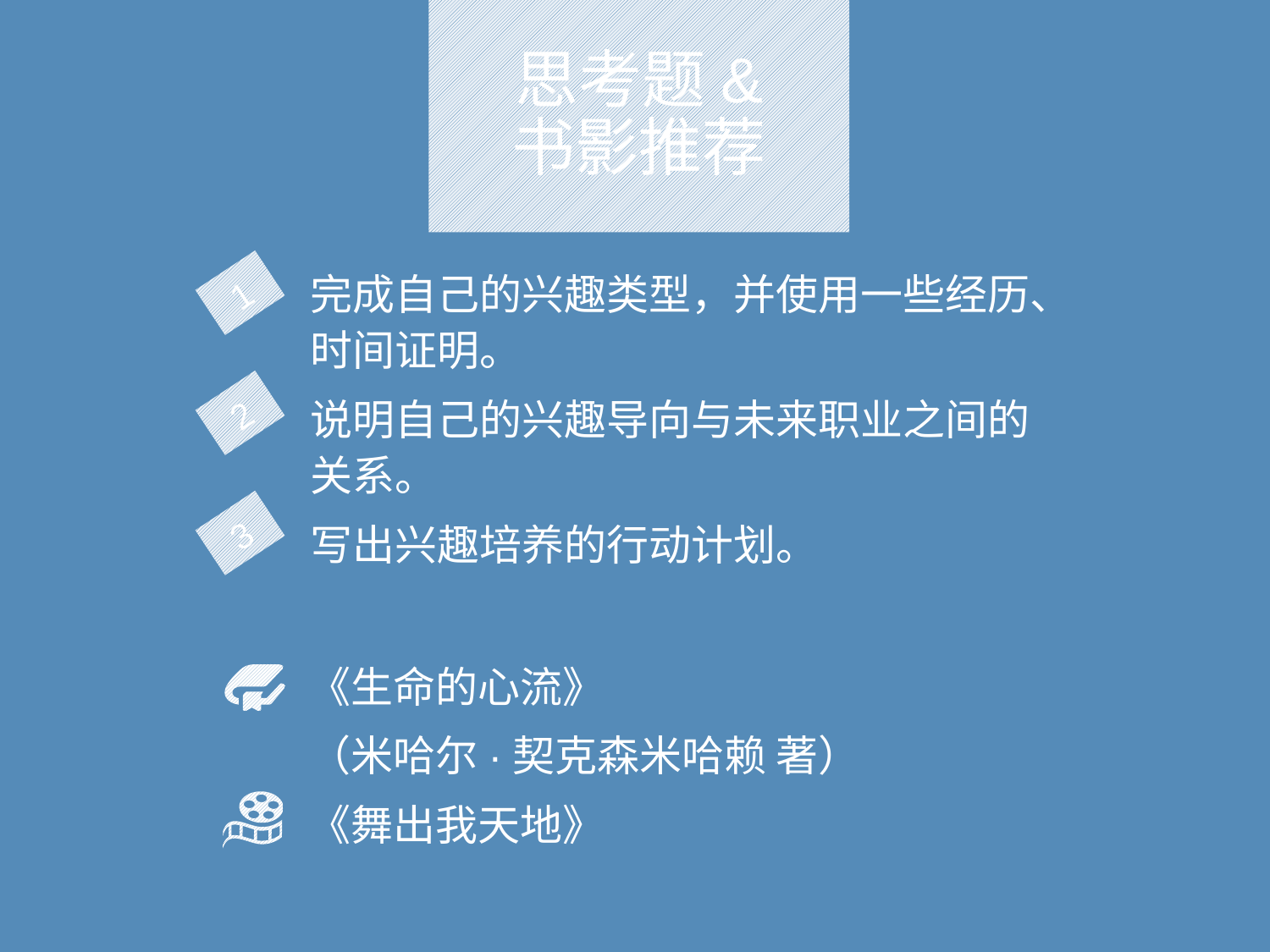

# 思考题& 书影推荐
完成自己的兴趣类型，并使用一些经历、时间证明。
说明自己的兴趣导向与未来职业之间的关系。
写出兴趣培养的行动计划。

1
2
3
《生命的心流》
（米哈尔·契克森米哈赖 著）
《舞出我天地》